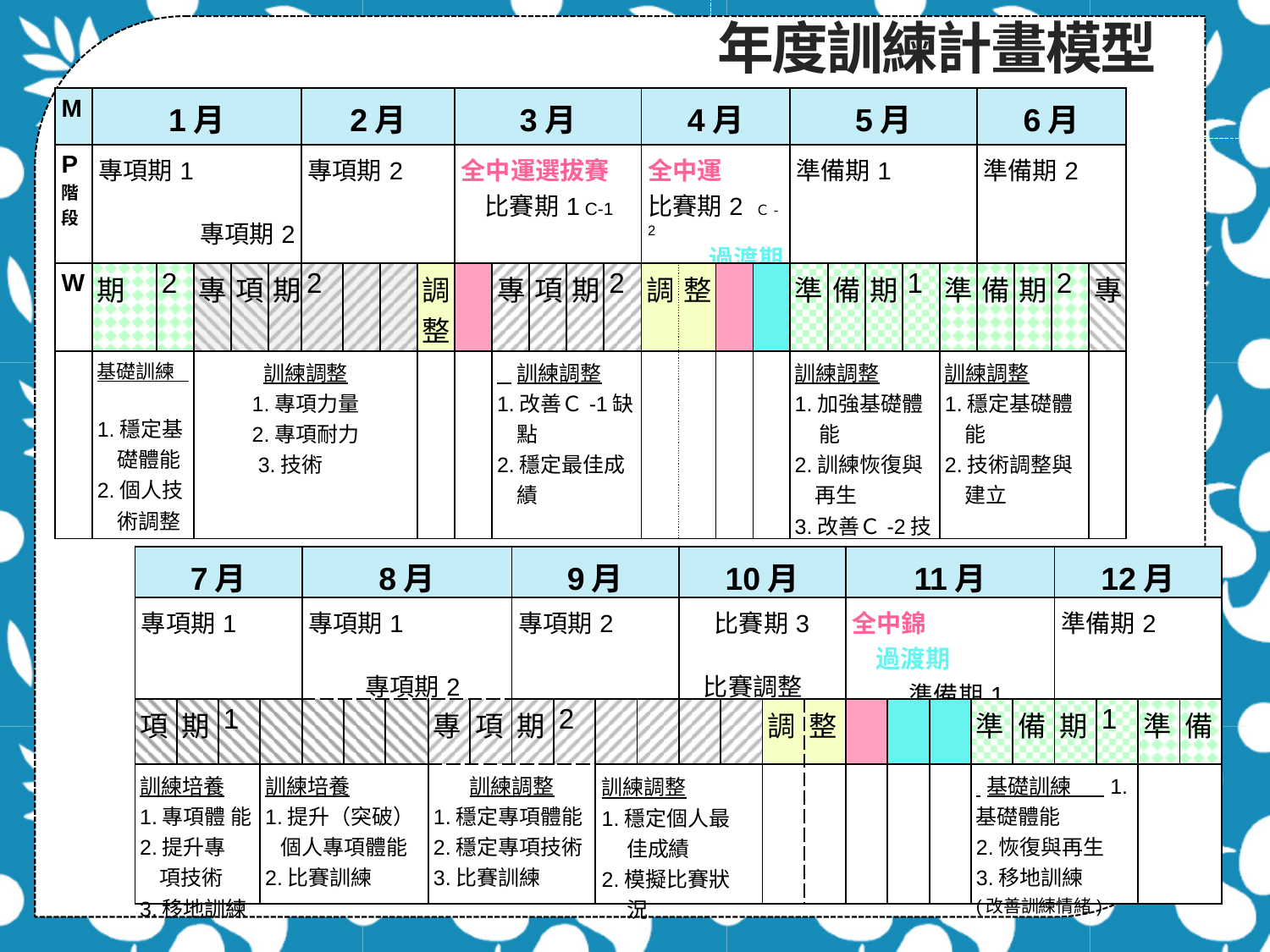

年度訓練計畫模型

| M | 1月 |  |  |  |  | 2月 |  |  |  | 3月 |  |  |  |  | 4月 |  |  |  | 5月 |  |  |  |  | 6月 |  |  |  |
| --- | --- | --- | --- | --- | --- | --- | --- | --- | --- | --- | --- | --- | --- | --- | --- | --- | --- | --- | --- | --- | --- | --- | --- | --- | --- | --- | --- |
| P 階段 | 專項期1 專項期2 |  |  |  |  | 專項期2 |  |  |  | 全中運選拔賽 比賽期1 C-1 |  |  |  |  | 全中運 比賽期2 Ｃ-2 過渡期 |  |  |  | 準備期1 |  |  |  |  | 準備期2 |  |  |  |
| W | 期 | 2 | 專 | 項 | 期 | 2 |  |  | 調整 |  | 專 | 項 | 期 | 2 | 調 | 整 |  |  | 準 | 備 | 期 | 1 | 準 | 備 | 期 | 2 | 專 |
|  | 基礎訓練 1.穩定基 礎體能 2.個人技 術調整 |  | 訓練調整 1.專項力量 2.專項耐力 3.技術 |  |  |  |  |  |  |  | 訓練調整 1.改善Ｃ-1缺 點 2.穩定最佳成 績 |  |  |  |  |  |  |  | 訓練調整 1.加強基礎體 能 2.訓練恢復與 再生 3.改善Ｃ-2技 術缺點 |  |  |  | 訓練調整 1.穩定基礎體 能 2.技術調整與 建立 |  |  |  |  |
| 7月 |  |  |  | 8月 |  |  |  |  | 9月 |  |  |  | 10月 |  |  |  | 11月 |  |  |  |  | 12月 |  |  |  |
| --- | --- | --- | --- | --- | --- | --- | --- | --- | --- | --- | --- | --- | --- | --- | --- | --- | --- | --- | --- | --- | --- | --- | --- | --- | --- |
| 專項期1 |  |  |  | 專項期1 專項期2 |  |  |  |  | 專項期2 |  |  |  | 比賽期3 比賽調整 |  |  |  | 全中錦 過渡期 準備期1 |  |  |  |  | 準備期2 |  |  |  |
| 項 | 期 | 1 |  |  |  |  | 專 | 項 | 期 | 2 |  |  |  |  | 調 | 整 |  |  |  | 準 | 備 | 期 | 1 | 準 | 備 |
| 訓練培養 1.專項體 能 2.提升專 項技術 3.移地訓練 |  |  | 訓練培養 1.提升（突破） 個人專項體能 2.比賽訓練 |  |  |  | 訓練調整 1.穩定專項體能 2.穩定專項技術 3.比賽訓練 |  |  |  | 訓練調整 1.穩定個人最 佳成績 2.模擬比賽狀 況 |  |  |  |  |  |  |  |  | 基礎訓練 1.基礎體能 2.恢復與再生 3.移地訓練 (改善訓練情緒) |  |  |  |  |  |